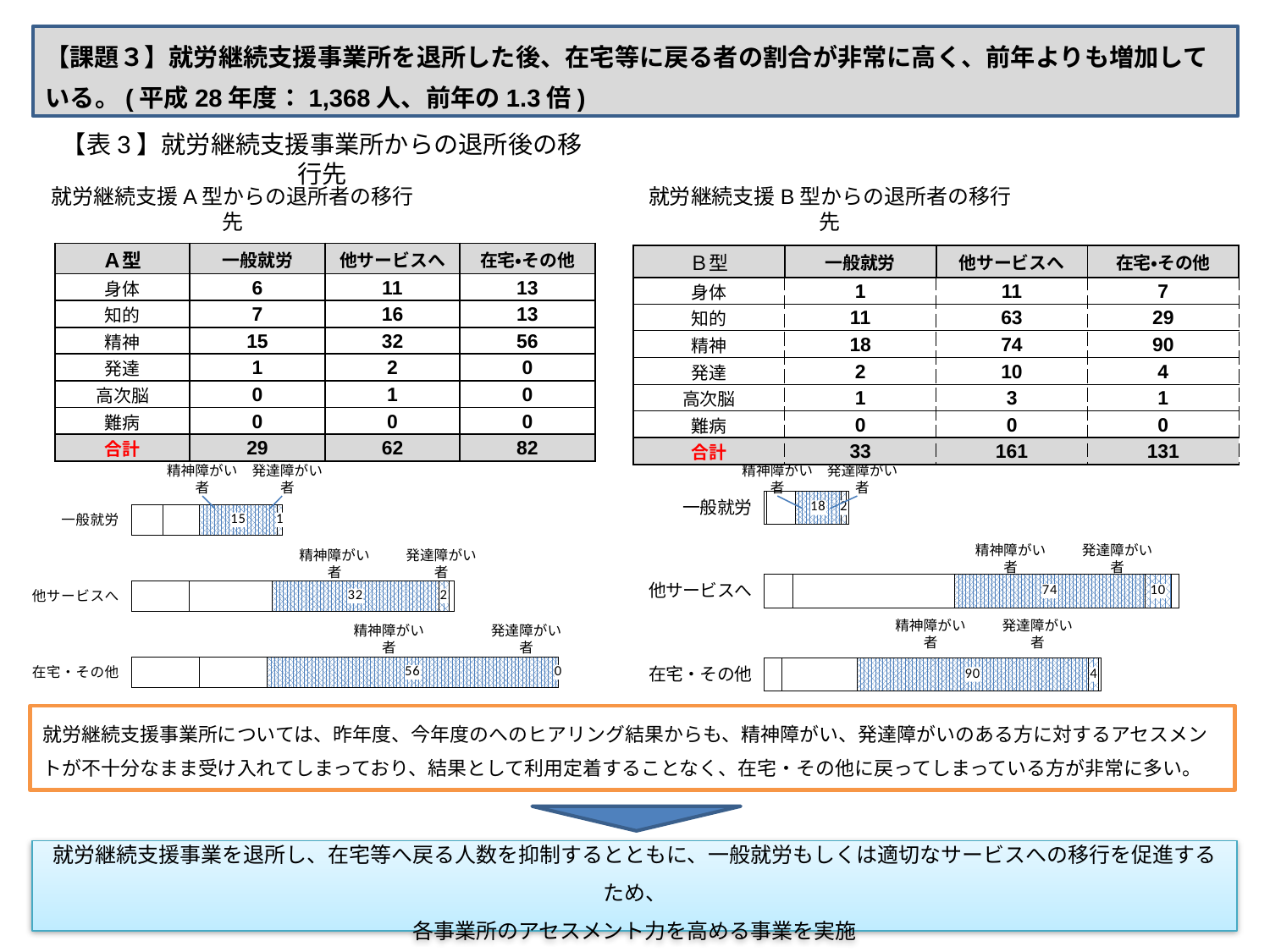

③就労継続支援事業所における一般就労への移行状況
【課題３】就労継続支援事業所を退所した後、在宅等に戻る者の割合が非常に高く、前年よりも増加している。(平成28年度：1,368人、前年の1.3倍)
【表3】就労継続支援事業所からの退所後の移行先
就労継続支援A型からの退所者の移行先
就労継続支援B型からの退所者の移行先
| Ａ型 | 一般就労 | 他サービスへ | 在宅・その他 |
| --- | --- | --- | --- |
| 身体 | 6 | 11 | 13 |
| 知的 | 7 | 16 | 13 |
| 精神 | 15 | 32 | 56 |
| 発達 | 1 | 2 | 0 |
| 高次脳 | 0 | 1 | 0 |
| 難病 | 0 | 0 | 0 |
| 合計 | 29 | 62 | 82 |
| Ｂ型 | 一般就労 | 他サービスへ | 在宅・その他 |
| --- | --- | --- | --- |
| 身体 | 1 | 11 | 7 |
| 知的 | 11 | 63 | 29 |
| 精神 | 18 | 74 | 90 |
| 発達 | 2 | 10 | 4 |
| 高次脳 | 1 | 3 | 1 |
| 難病 | 0 | 0 | 0 |
| 合計 | 33 | 161 | 131 |
精神障がい者
発達障がい者

### Chart

| Category | 身体 | 知的 | 精神 | 発達 | 高次脳 | 難病 |
|---|---|---|---|---|---|---|
| 在宅・その他 | 13.0 | 13.0 | 56.0 | 0.0 | 0.0 | 0.0 |
| 他サービスへ | 11.0 | 16.0 | 32.0 | 2.0 | 1.0 | 0.0 |
| 一般就労 | 6.0 | 7.0 | 15.0 | 1.0 | 0.0 | 0.0 |
精神障がい者
発達障がい者
精神障がい者
発達障がい者

### Chart

| Category | 身体 | 知的 | 精神 | 発達 | 高次脳 | 難病 |
|---|---|---|---|---|---|---|
| 在宅・その他 | 7.0 | 29.0 | 90.0 | 4.0 | 1.0 | 0.0 |
| 他サービスへ | 11.0 | 63.0 | 74.0 | 10.0 | 3.0 | 0.0 |
| 一般就労 | 1.0 | 11.0 | 18.0 | 2.0 | 1.0 | 0.0 |
精神障がい者
発達障がい者
精神障がい者
発達障がい者
精神障がい者
発達障がい者
就労継続支援事業所については、昨年度、今年度のへのヒアリング結果からも、精神障がい、発達障がいのある方に対するアセスメントが不十分なまま受け入れてしまっており、結果として利用定着することなく、在宅・その他に戻ってしまっている方が非常に多い。

就労継続支援事業を退所し、在宅等へ戻る人数を抑制するとともに、一般就労もしくは適切なサービスへの移行を促進するため、
各事業所のアセスメント力を高める事業を実施